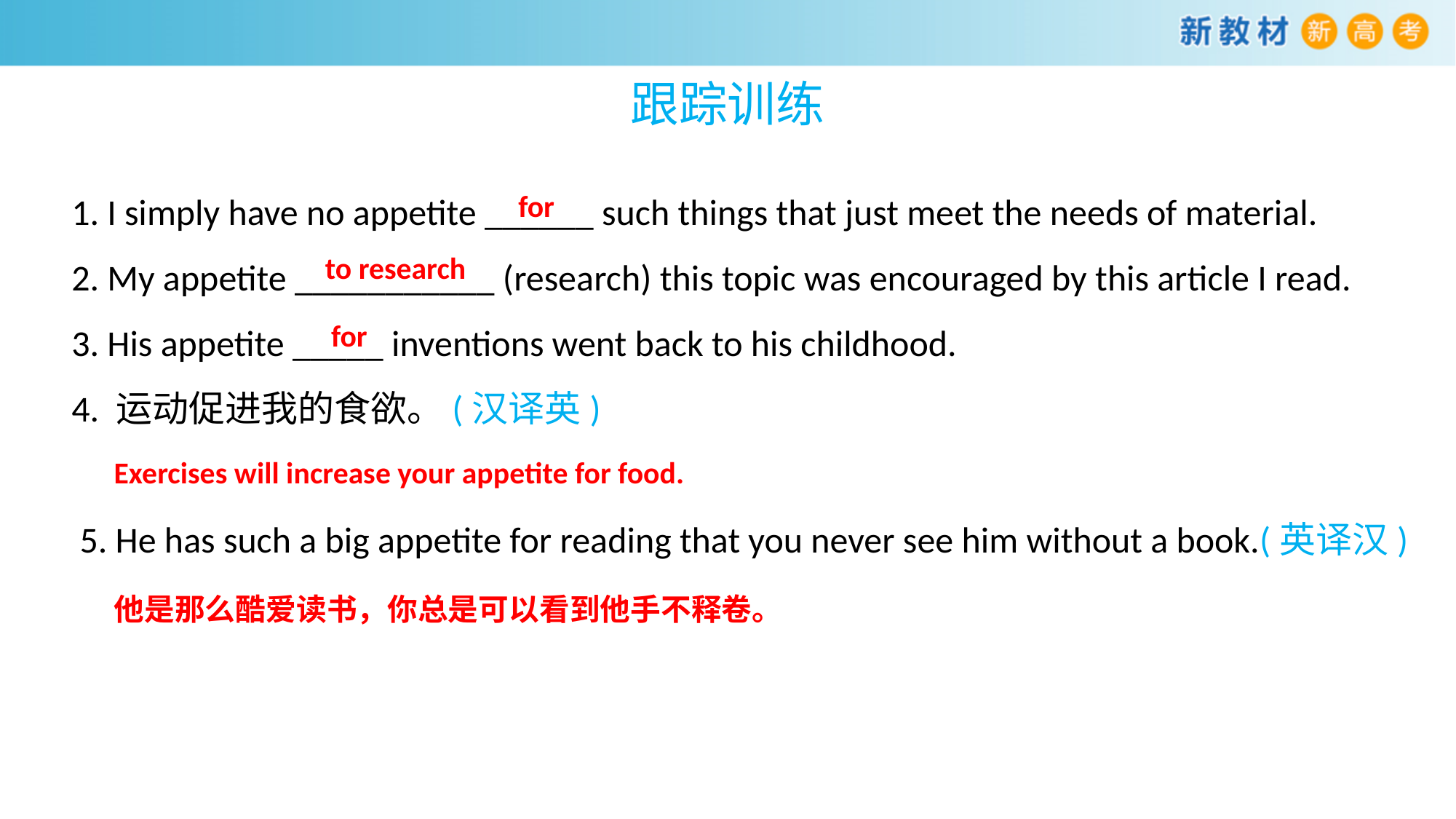

# 跟踪训练
1. I simply have no appetite ______ such things that just meet the needs of material.
2. My appetite ___________ (research) this topic was encouraged by this article I read.
3. His appetite _____ inventions went back to his childhood.
4. 运动促进我的食欲。(汉译英)

 5. He has such a big appetite for reading that you never see him without a book.(英译汉)

for
 to research
for
Exercises will increase your appetite for food.
他是那么酷爱读书，你总是可以看到他手不释卷。